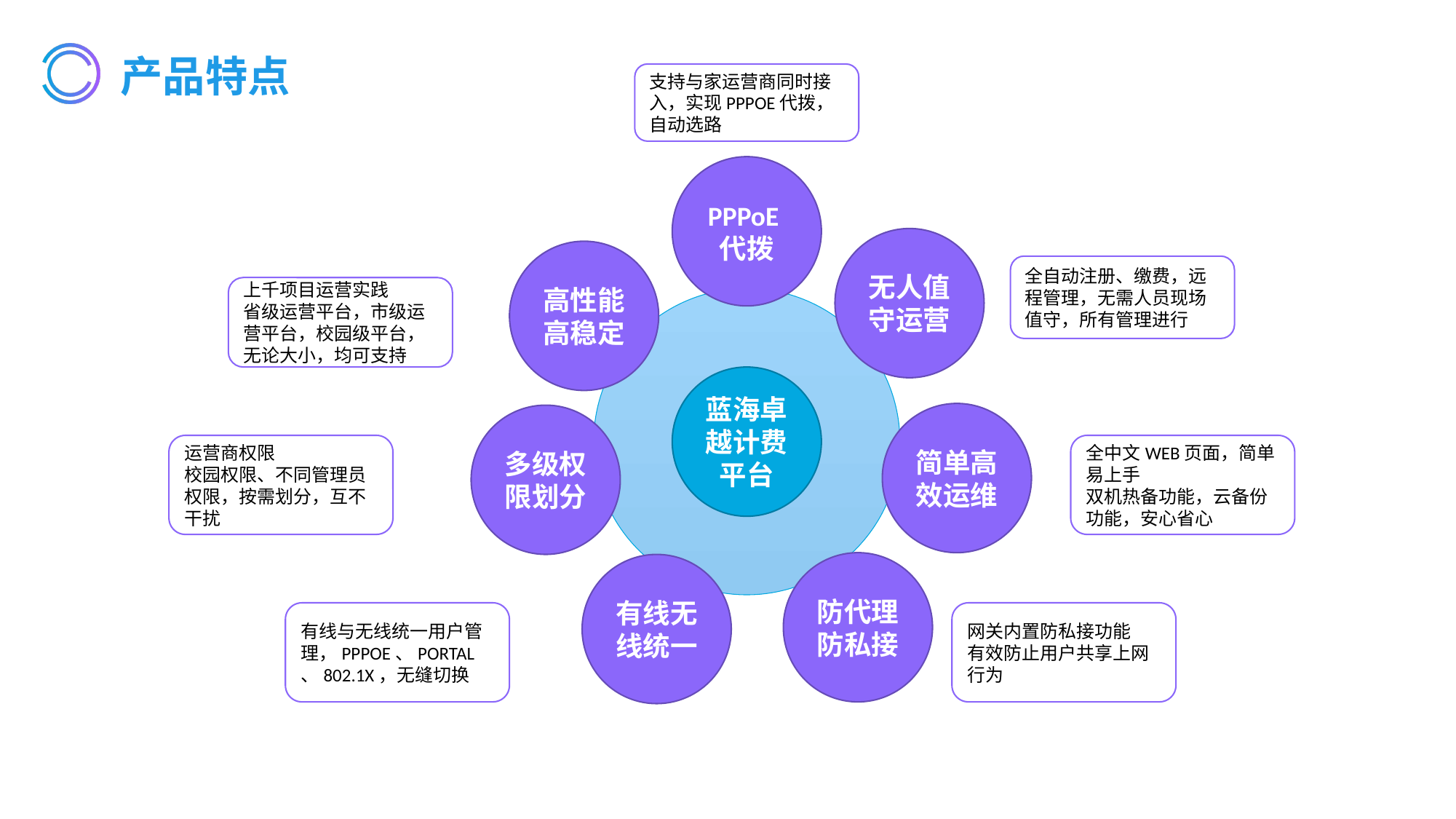

# 产品特点
支持与家运营商同时接入，实现PPPOE代拨，自动选路
PPPoE代拨
无人值守运营
高性能高稳定
全自动注册、缴费，远程管理，无需人员现场值守，所有管理进行
上千项目运营实践
省级运营平台，市级运营平台，校园级平台，无论大小，均可支持

蓝海卓越计费平台
简单高效运维
多级权限划分
运营商权限
校园权限、不同管理员权限，按需划分，互不干扰
全中文WEB页面，简单易上手
双机热备功能，云备份功能，安心省心
防代理防私接
有线无线统一
有线与无线统一用户管理，PPPOE、PORTAL、802.1X，无缝切换
网关内置防私接功能
有效防止用户共享上网行为